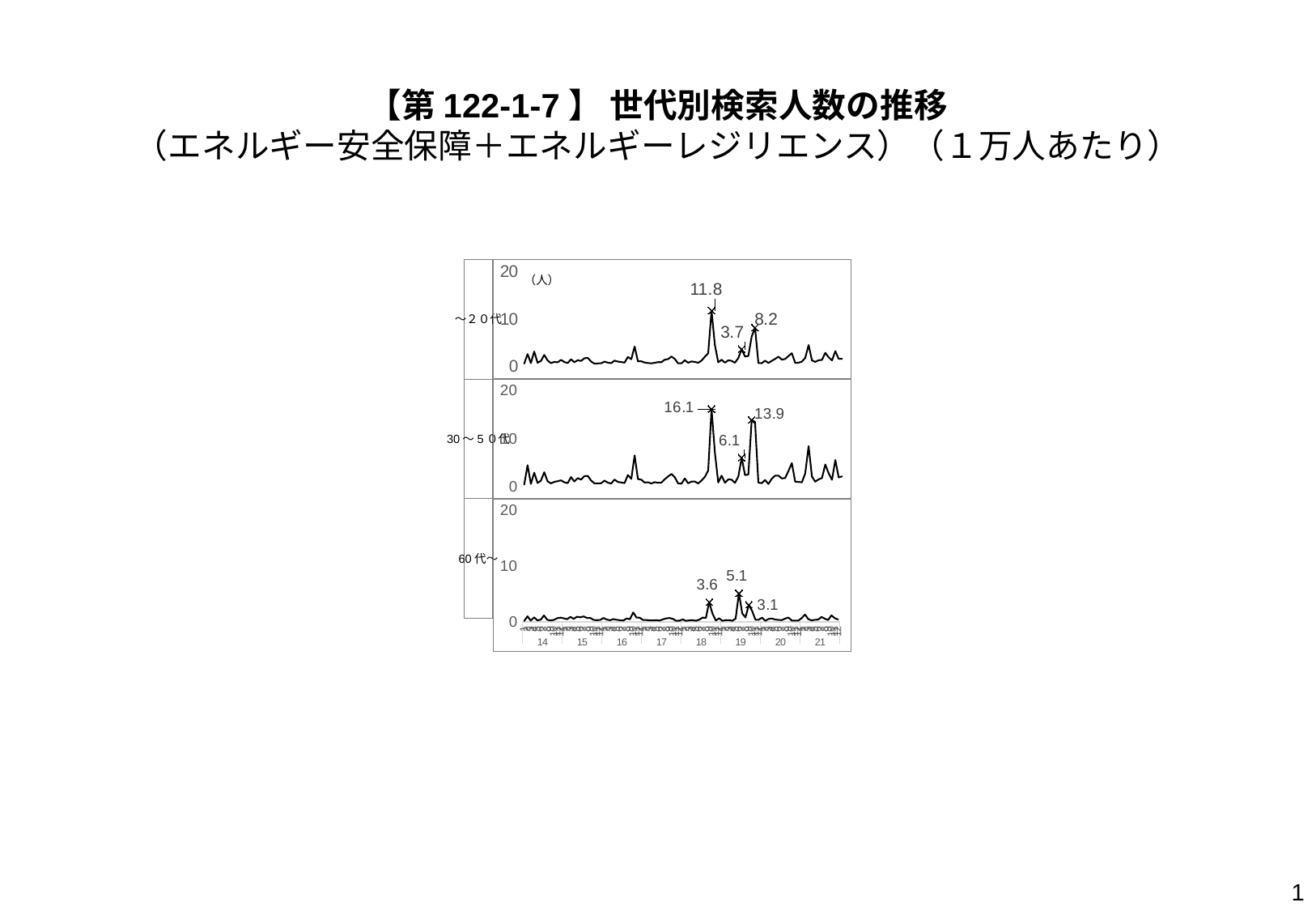

【第122-1-7】 世代別検索人数の推移
（エネルギー安全保障＋エネルギーレジリエンス）（１万人あたり）

### Chart

| Category |  |
|---|---|
～２０代
30～5０代
60代～
（人）

### Chart

| Category |  |
|---|---|

### Chart

| Category |  |
|---|---|
| 1 | 0.1586993580760643 |
| 2 | 1.001910026025214 |
| 3 | 0.227159031491748 |
| 4 | 0.8148463229271987 |
| 5 | 0.28202473948585416 |
| 6 | 0.39211020536272934 |
| 7 | 1.1526612794922124 |
| 8 | 0.37660682919920124 |
| 9 | 0.272600149699995 |
| 10 | 0.3575124501509333 |
| 11 | 0.662386788956336 |
| 12 | 0.7700905054494532 |
| 1 | 0.6364415727370796 |
| 2 | 0.4872647411033525 |
| 3 | 0.8972817370848045 |
| 4 | 0.5551878137985591 |
| 5 | 0.9215820319648107 |
| 6 | 0.8232355083653664 |
| 7 | 0.9846996666569348 |
| 8 | 0.707646657243778 |
| 9 | 0.7185207140887631 |
| 10 | 0.3566393440306819 |
| 11 | 0.31611497071065847 |
| 12 | 0.35119758319056305 |
| 1 | 0.7025910679988667 |
| 2 | 0.4159300446604536 |
| 3 | 0.29528199436116515 |
| 4 | 0.5052555717375038 |
| 5 | 0.38514361747483966 |
| 6 | 0.29581042811253955 |
| 7 | 0.24127725791413035 |
| 8 | 0.6165957953889543 |
| 9 | 0.47747574633784473 |
| 10 | 1.6943176141265646 |
| 11 | 0.7818260226738991 |
| 12 | 0.7481837515830313 |
| 1 | 0.3314238878953659 |
| 2 | 0.3391388264568294 |
| 3 | 0.2684125670475458 |
| 4 | 0.2704561746280058 |
| 5 | 0.30607889057397736 |
| 6 | 0.23220593575177695 |
| 7 | 0.4593262845847182 |
| 8 | 0.6298601116498966 |
| 9 | 0.696054108446011 |
| 10 | 0.5481127639651443 |
| 11 | 0.20102199555391576 |
| 12 | 0.22135679846563505 |
| 1 | 0.44184708592246363 |
| 2 | 0.18439851311352273 |
| 3 | 0.27920573324952713 |
| 4 | 0.30093306883157633 |
| 5 | 0.1973900546153313 |
| 6 | 0.40106426764200237 |
| 7 | 0.7720786103680712 |
| 8 | 0.7057257105589086 |
| 9 | 3.553231177814548 |
| 10 | 1.4881610187452243 |
| 11 | 0.25583997520336155 |
| 12 | 0.6495721221383459 |
| 1 | 0.18282687572818962 |
| 2 | 0.31926262656850607 |
| 3 | 0.3132550034369148 |
| 4 | 0.20309849860536372 |
| 5 | 0.5814454552460983 |
| 6 | 5.139787533753027 |
| 7 | 1.5160538277933648 |
| 8 | 0.7924723125381824 |
| 9 | 3.080501188549946 |
| 10 | 1.9629767900888577 |
| 11 | 0.38815685933303495 |
| 12 | 0.3906407277320478 |
| 1 | 0.7695334520732222 |
| 2 | 0.19390942763812224 |
| 3 | 0.5333682193077913 |
| 4 | 0.605384288442043 |
| 5 | 0.413847160999646 |
| 6 | 0.3561370257633255 |
| 7 | 0.3175462930682812 |
| 8 | 0.5960505731860937 |
| 9 | 0.7732920967004563 |
| 10 | 0.23637863824329167 |
| 11 | 0.21842200466951933 |
| 12 | 0.2389007319492586 |
| 1 | 0.6787681243132793 |
| 2 | 1.3039709670348043 |
| 3 | 0.4924430581824871 |
| 4 | 0.2731427865680798 |
| 5 | 0.3728018673007222 |
| 6 | 0.4197845811604894 |
| 7 | 0.8856437612085392 |
| 8 | 0.570277035783672 |
| 9 | 0.339230138955295 |
| 10 | 1.172146728994485 |
| 11 | 0.6627282995495176 |
| 12 | 0.43020757934593223 |
1